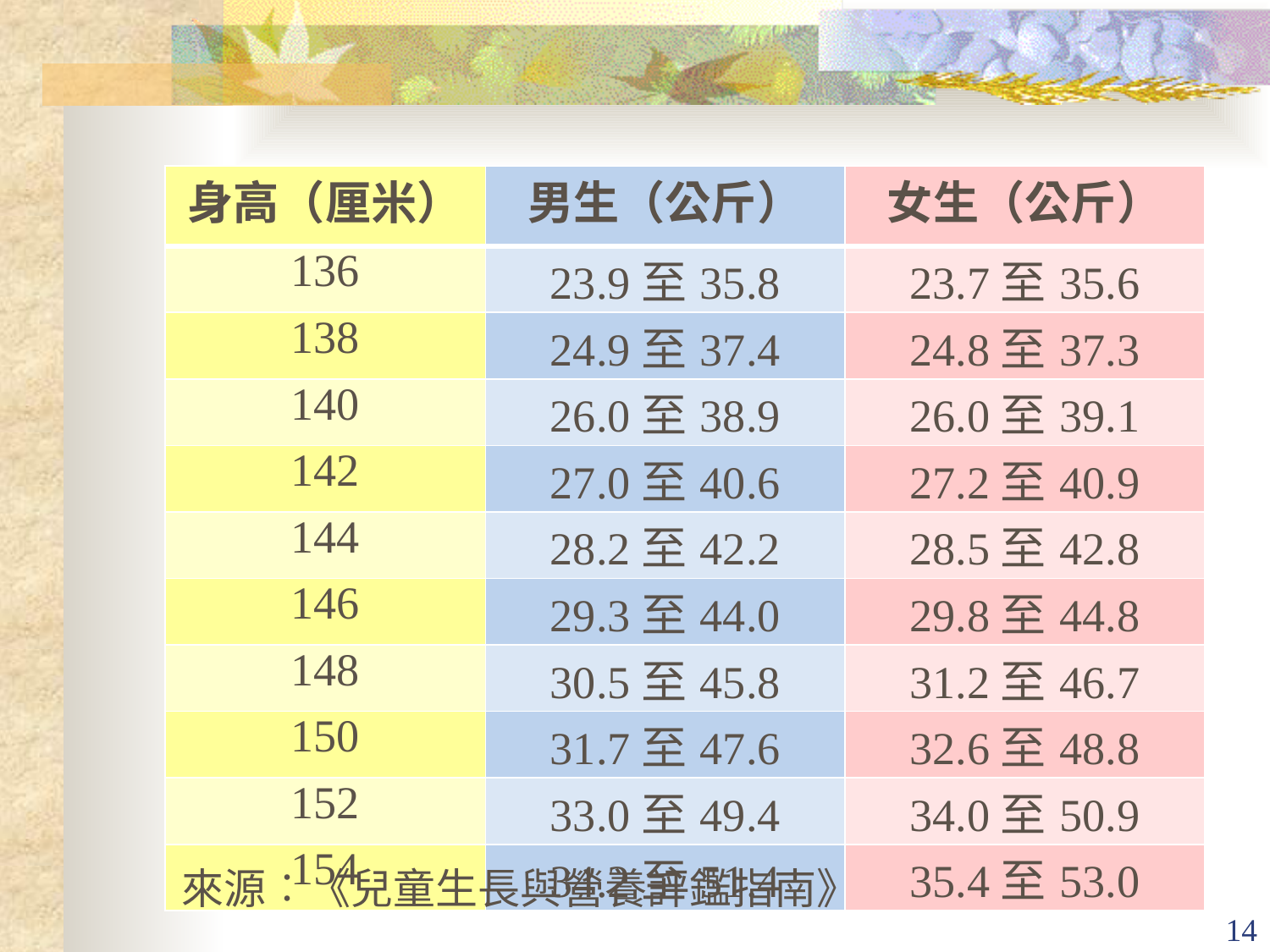

| 身高（厘米） | 男生（公斤） | 女生（公斤） |
| --- | --- | --- |
| 136 | 23.9至35.8 | 23.7至35.6 |
| 138 | 24.9至37.4 | 24.8至37.3 |
| 140 | 26.0至38.9 | 26.0至39.1 |
| 142 | 27.0至40.6 | 27.2至40.9 |
| 144 | 28.2至42.2 | 28.5至42.8 |
| 146 | 29.3至44.0 | 29.8至44.8 |
| 148 | 30.5至45.8 | 31.2至46.7 |
| 150 | 31.7至47.6 | 32.6至48.8 |
| 152 | 33.0至49.4 | 34.0至50.9 |
| 154 | 34.2至51.4 | 35.4至53.0 |
來源︰《兒童生長與營養評鑑指南》
14